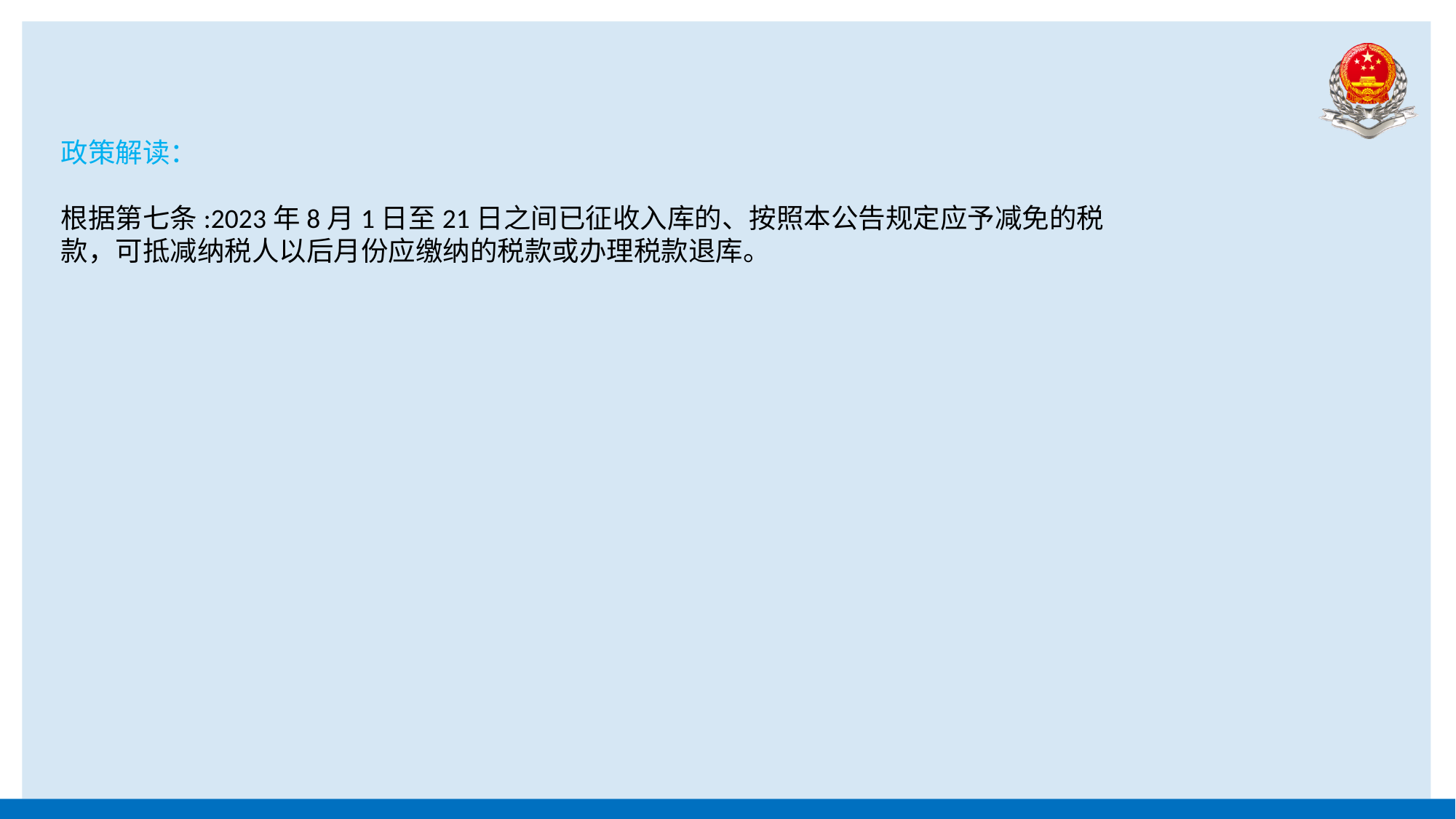

政策解读：

根据第七条:2023年8月1日至21日之间已征收入库的、按照本公告规定应予减免的税款，可抵减纳税人以后月份应缴纳的税款或办理税款退库。